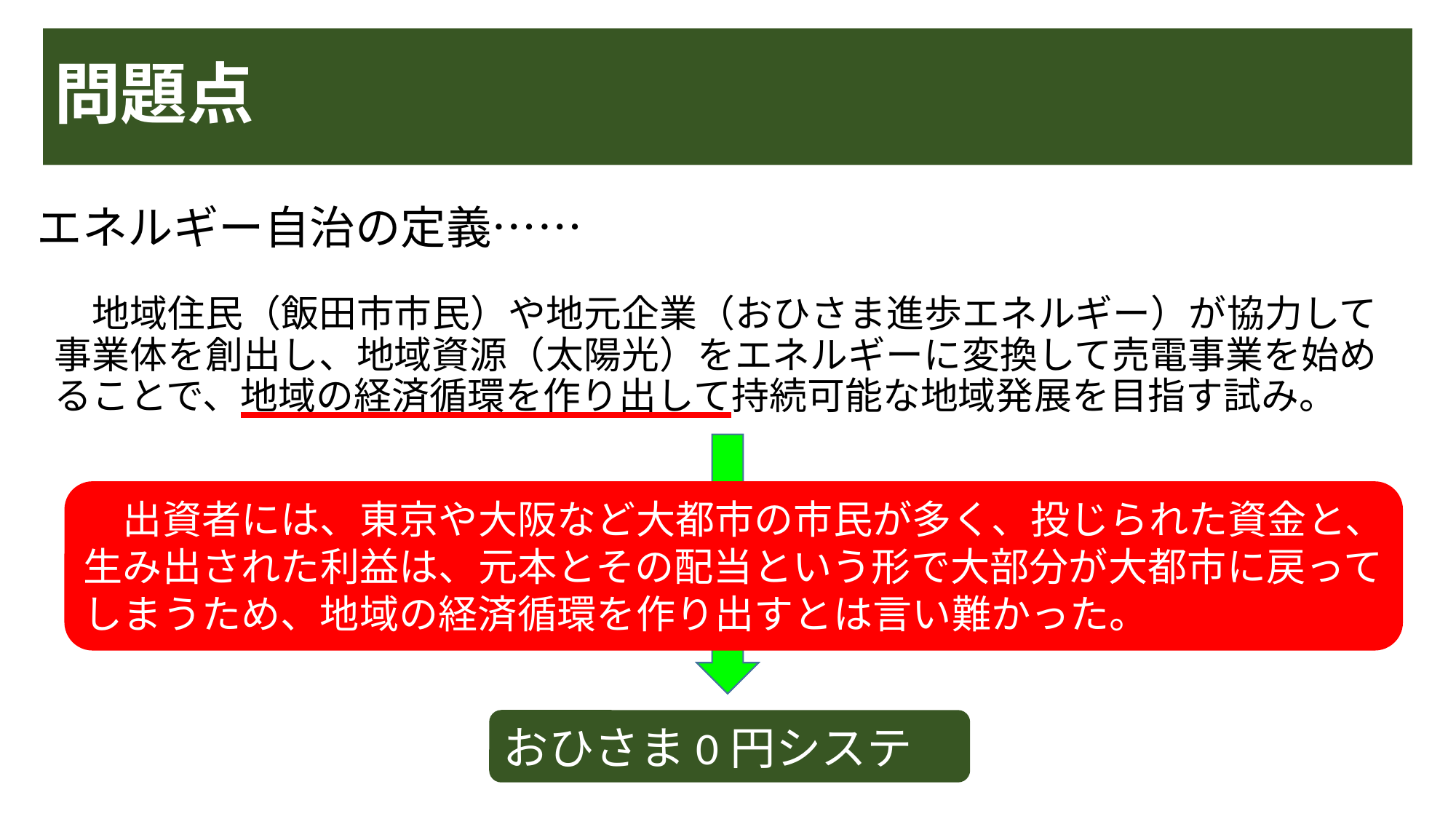

# 問題点
エネルギー自治の定義……
　地域住民（飯田市市民）や地元企業（おひさま進歩エネルギー）が協力して事業体を創出し、地域資源（太陽光）をエネルギーに変換して売電事業を始めることで、地域の経済循環を作り出して持続可能な地域発展を目指す試み。

　出資者には、東京や大阪など大都市の市民が多く、投じられた資金と、
生み出された利益は、元本とその配当という形で大部分が大都市に戻って
しまうため、地域の経済循環を作り出すとは言い難かった。
おひさま0円システム